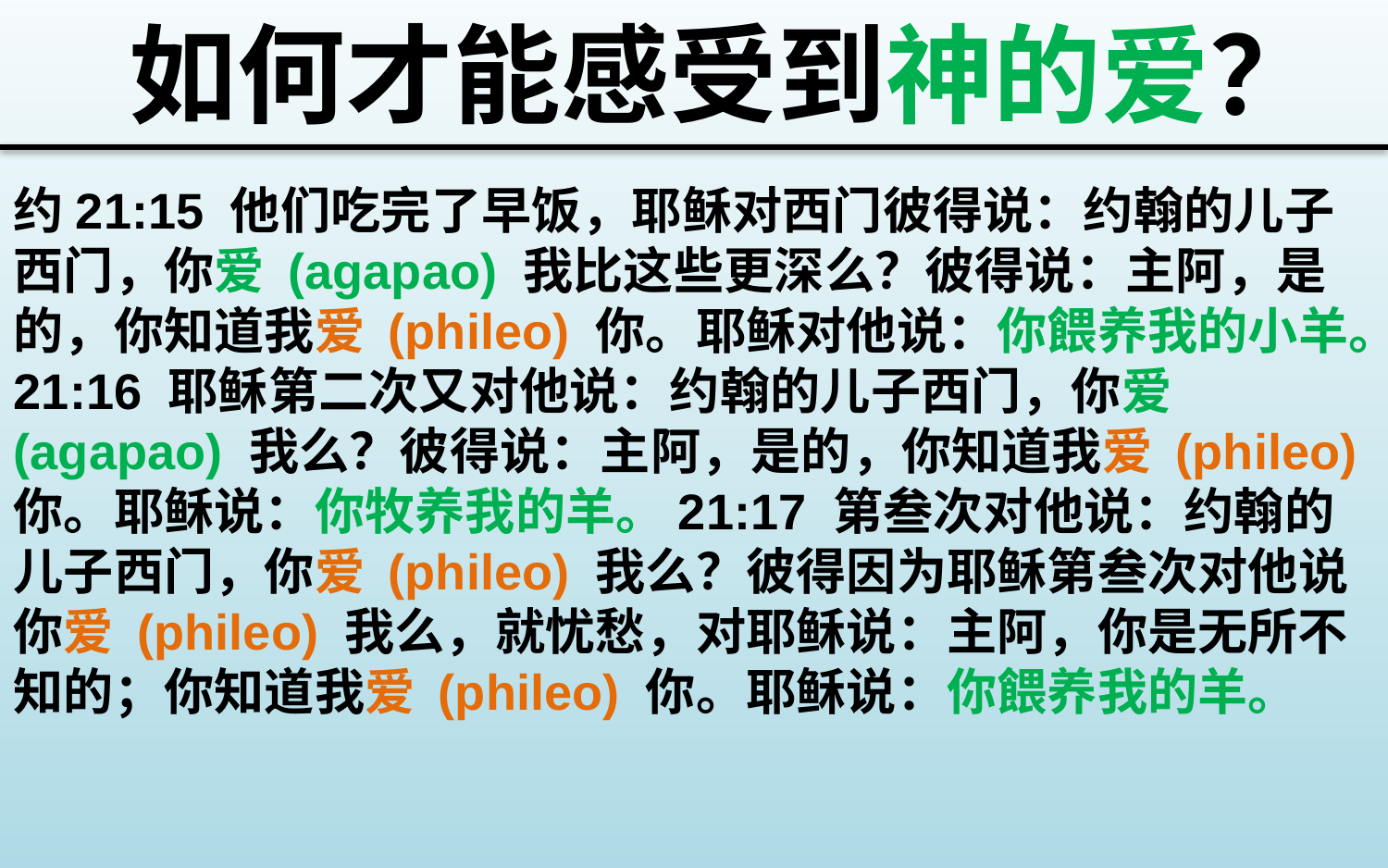

如何才能感受到神的爱？
约21:15 他们吃完了早饭，耶稣对西门彼得说：约翰的儿子西门，你爱 (agapao) 我比这些更深么？彼得说：主阿，是的，你知道我爱 (phileo) 你。耶稣对他说：你餵养我的小羊。21:16 耶稣第二次又对他说：约翰的儿子西门，你爱(agapao) 我么？彼得说：主阿，是的，你知道我爱 (phileo)你。耶稣说：你牧养我的羊。21:17 第叁次对他说：约翰的儿子西门，你爱 (phileo) 我么？彼得因为耶稣第叁次对他说你爱 (phileo) 我么，就忧愁，对耶稣说：主阿，你是无所不知的；你知道我爱 (phileo) 你。耶稣说：你餵养我的羊。